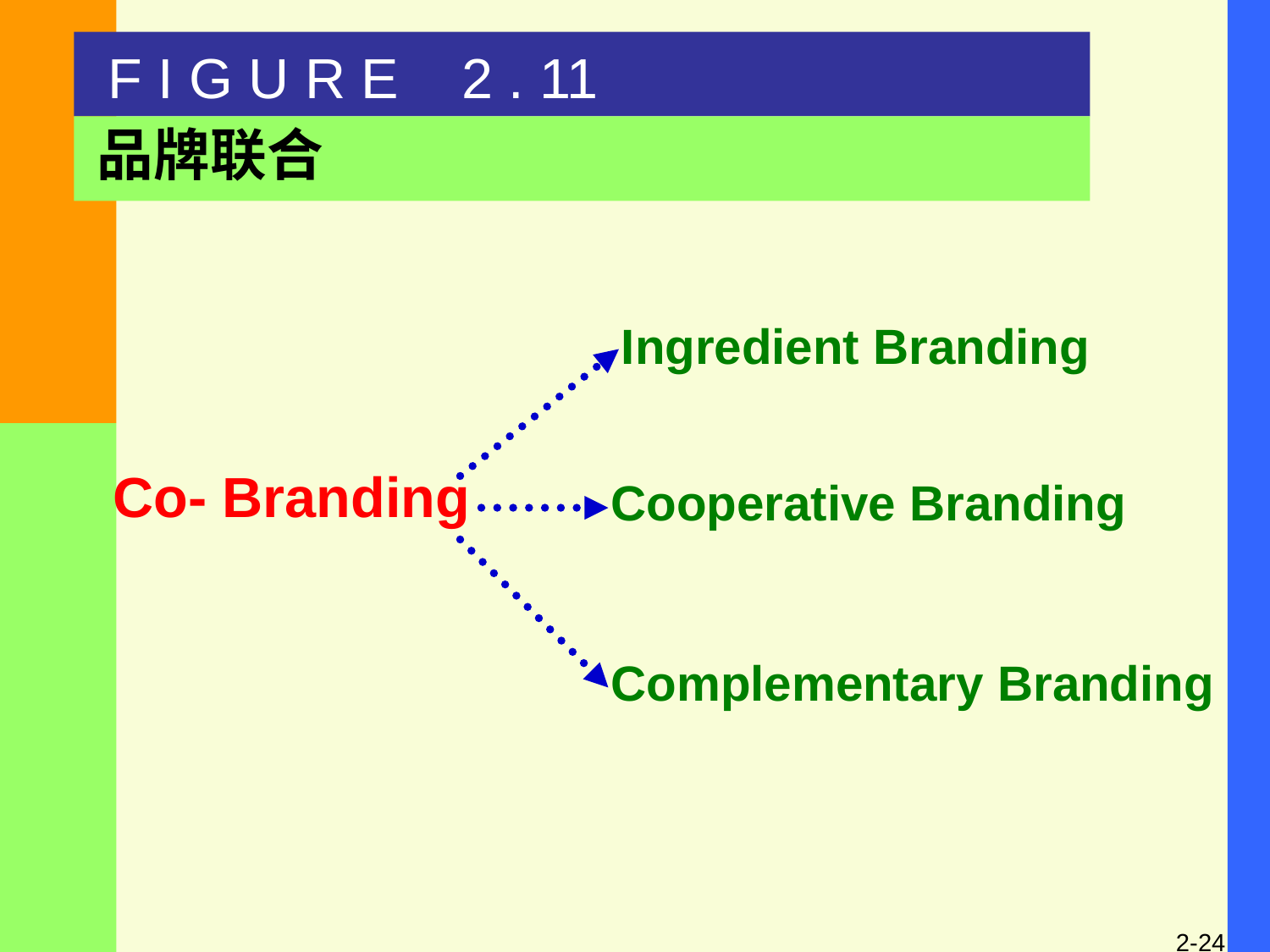

F I G U R E    2 . 11

品牌联合
Ingredient Branding

Co- Branding
Cooperative Branding

Complementary Branding
2-24